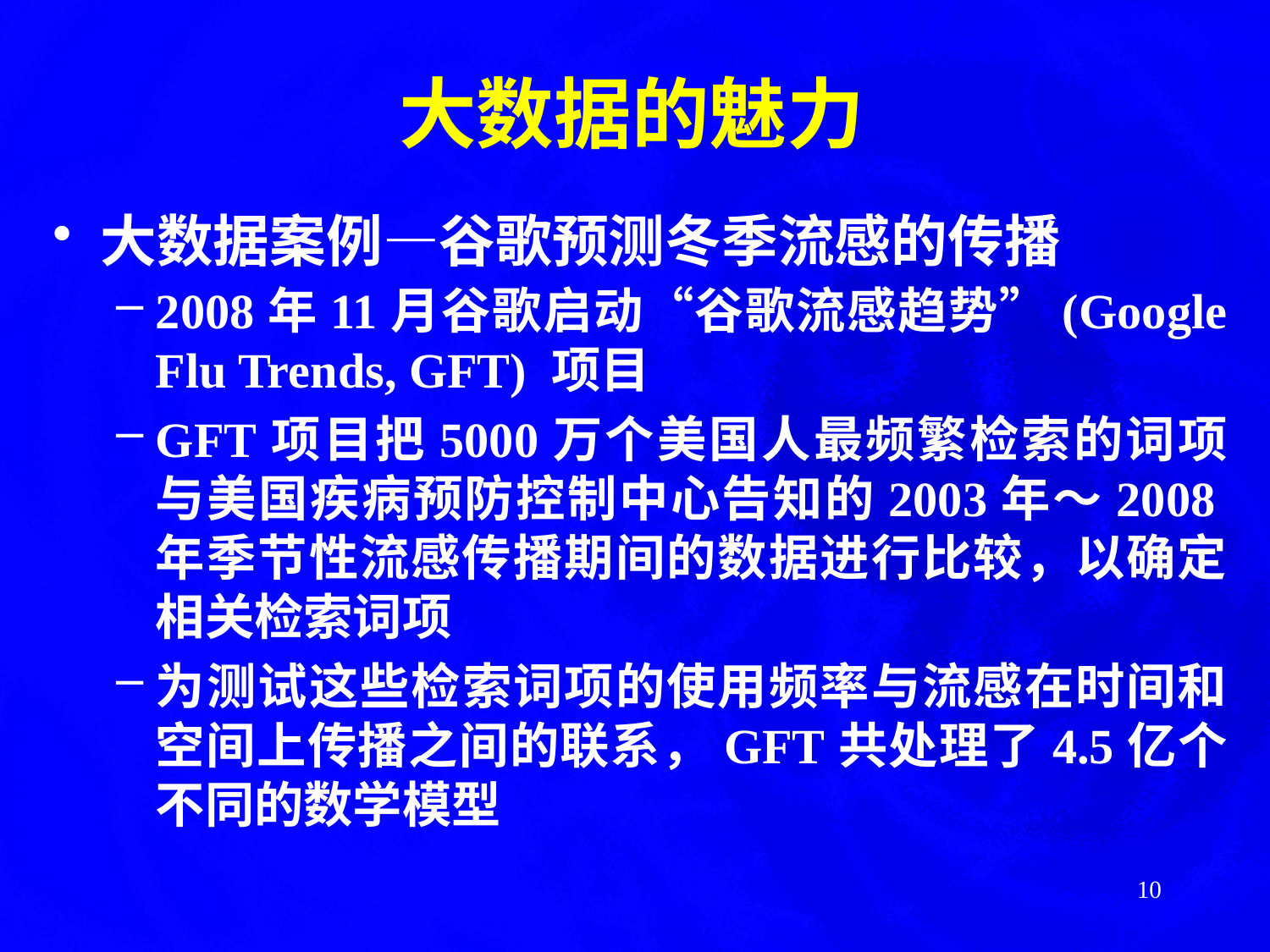

大数据的魅力
大数据案例—谷歌预测冬季流感的传播
2008年11月谷歌启动“谷歌流感趋势”(Google Flu Trends, GFT) 项目
GFT项目把5000万个美国人最频繁检索的词项与美国疾病预防控制中心告知的2003年～2008年季节性流感传播期间的数据进行比较，以确定相关检索词项
为测试这些检索词项的使用频率与流感在时间和空间上传播之间的联系，GFT共处理了4.5亿个不同的数学模型
10